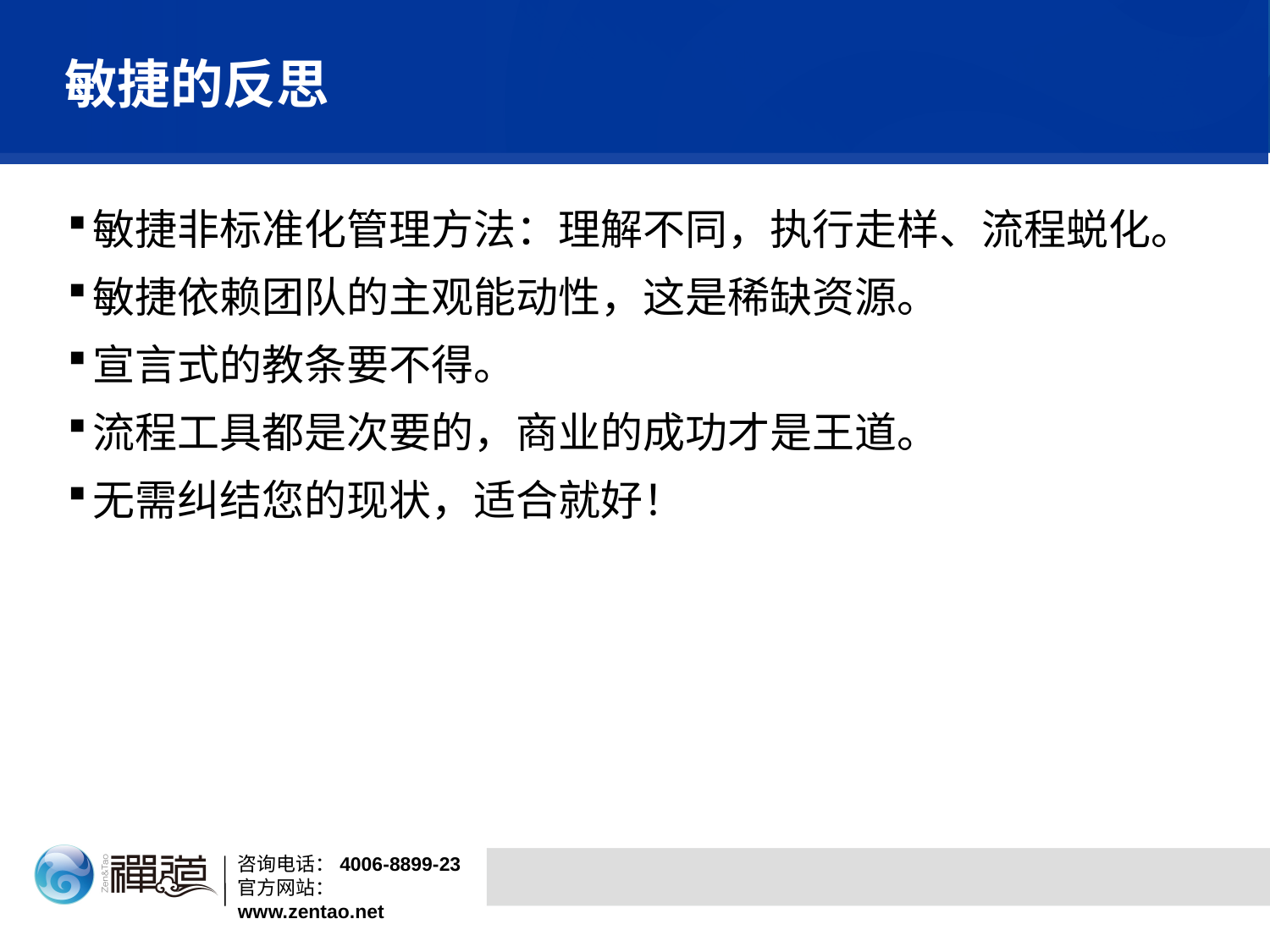

# 敏捷的反思

敏捷非标准化管理方法：理解不同，执行走样、流程蜕化。
敏捷依赖团队的主观能动性，这是稀缺资源。
宣言式的教条要不得。
流程工具都是次要的，商业的成功才是王道。
无需纠结您的现状，适合就好！

咨询电话：4006-8899-23
官方网站：www.zentao.net